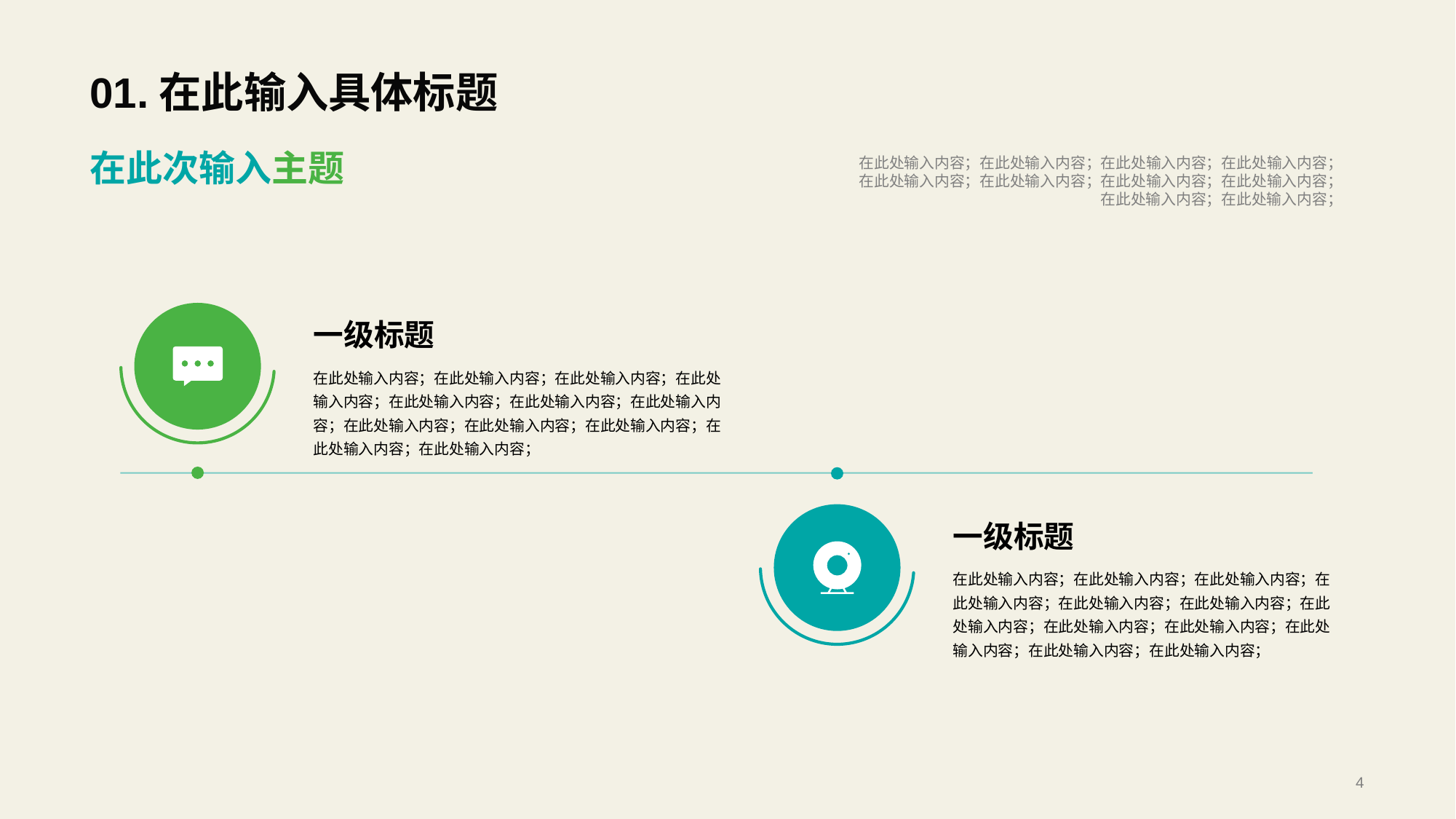

# 01.在此输入具体标题
在此次输入主题
在此处输入内容；在此处输入内容；在此处输入内容；在此处输入内容；在此处输入内容；在此处输入内容；在此处输入内容；在此处输入内容；在此处输入内容；在此处输入内容；

一级标题
在此处输入内容；在此处输入内容；在此处输入内容；在此处输入内容；在此处输入内容；在此处输入内容；在此处输入内容；在此处输入内容；在此处输入内容；在此处输入内容；在此处输入内容；在此处输入内容；

一级标题

在此处输入内容；在此处输入内容；在此处输入内容；在此处输入内容；在此处输入内容；在此处输入内容；在此处输入内容；在此处输入内容；在此处输入内容；在此处输入内容；在此处输入内容；在此处输入内容；
4